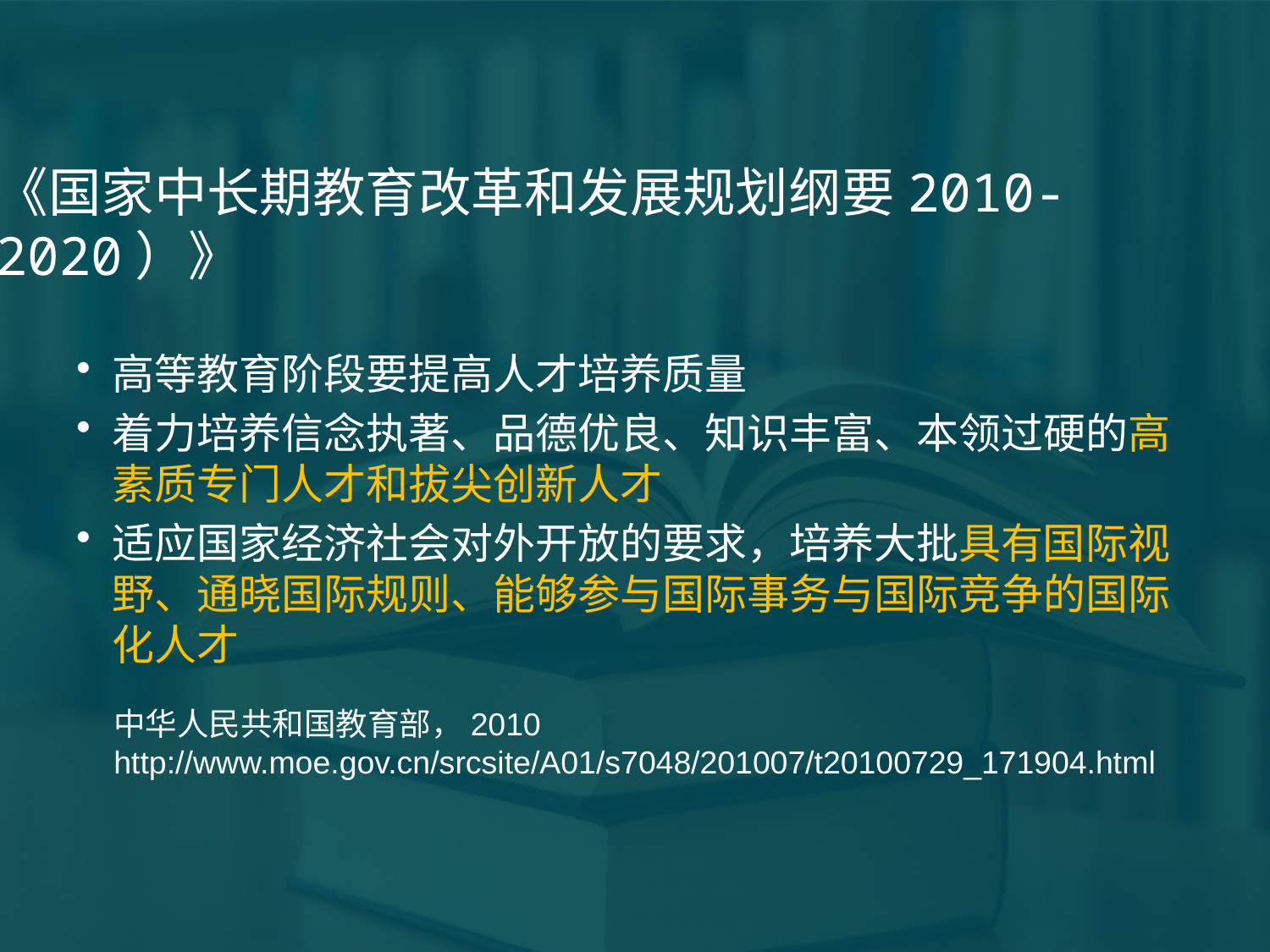

# 《国家中长期教育改革和发展规划纲要2010-2020）》
高等教育阶段要提高人才培养质量
着力培养信念执著、品德优良、知识丰富、本领过硬的高素质专门人才和拔尖创新人才
适应国家经济社会对外开放的要求，培养大批具有国际视野、通晓国际规则、能够参与国际事务与国际竞争的国际化人才
中华人民共和国教育部，2010
http://www.moe.gov.cn/srcsite/A01/s7048/201007/t20100729_171904.html